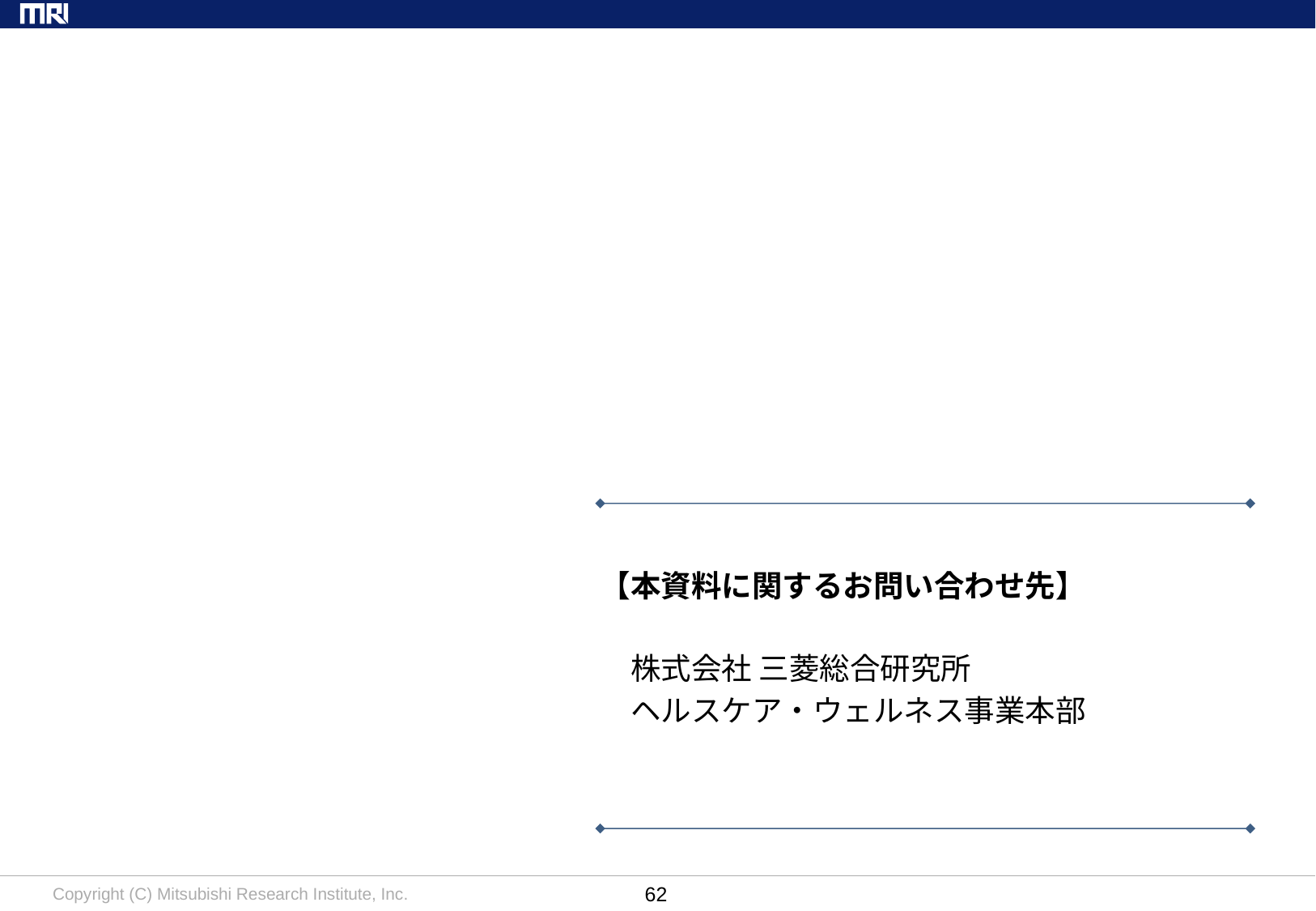

【本資料に関するお問い合わせ先】

　株式会社 三菱総合研究所
　ヘルスケア・ウェルネス事業本部